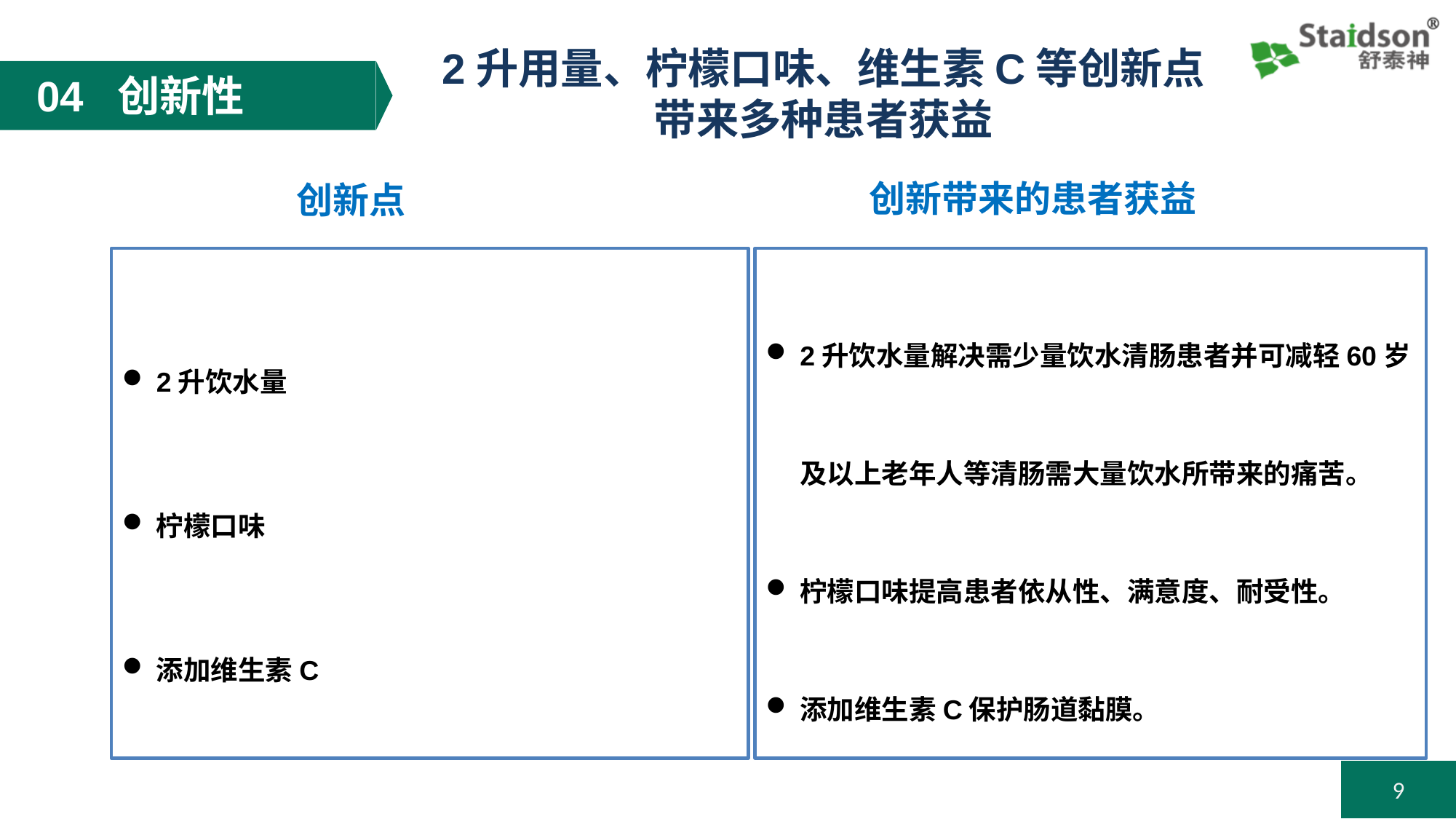

2升用量、柠檬口味、维生素C等创新点
带来多种患者获益
04  创新性
创新带来的患者获益
创新点
2升饮水量解决需少量饮水清肠患者并可减轻60岁及以上老年人等清肠需大量饮水所带来的痛苦。
柠檬口味提高患者依从性、满意度、耐受性。
添加维生素C保护肠道黏膜。
2升饮水量
柠檬口味
添加维生素C